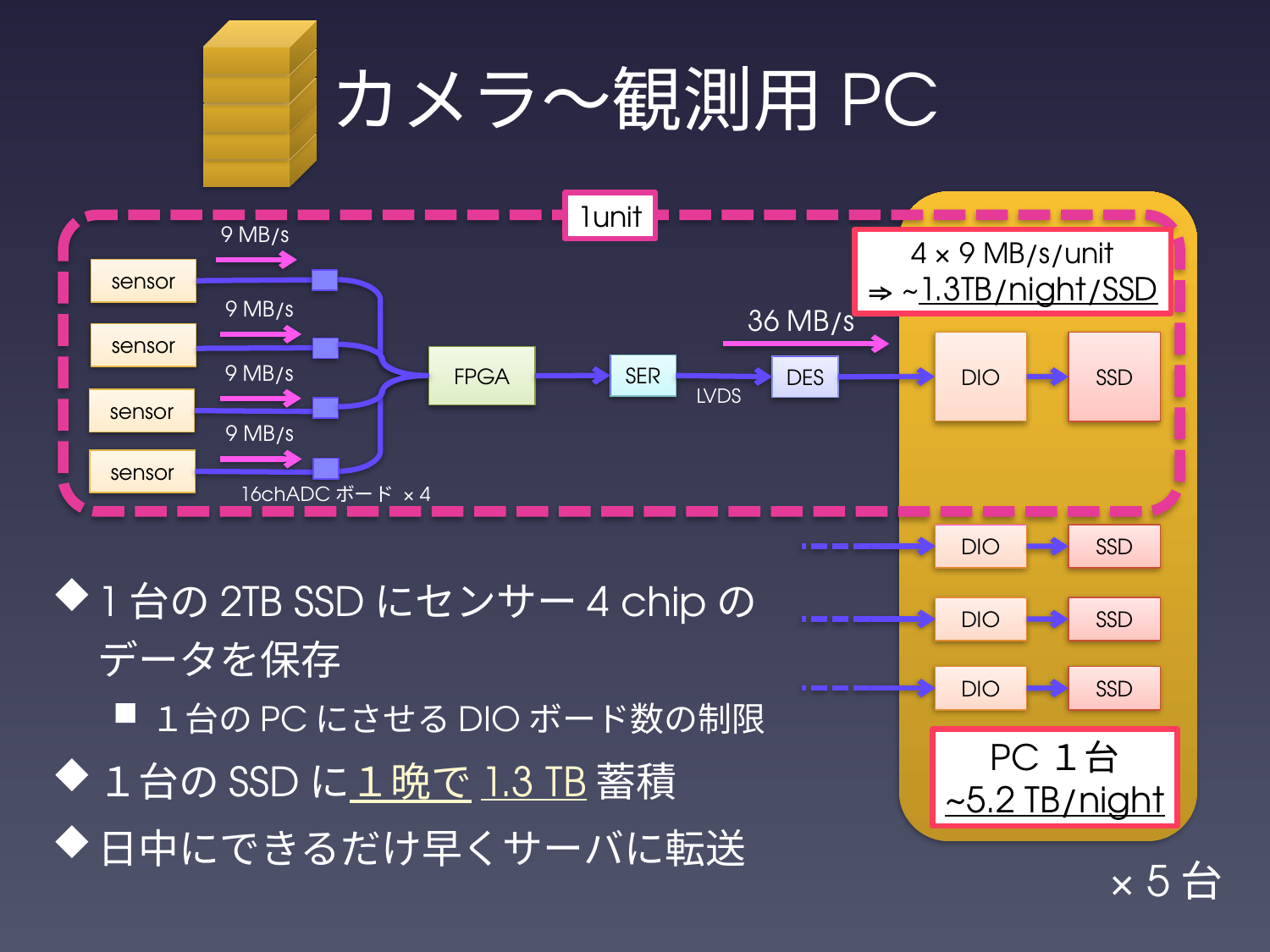

# カメラ〜観測用PC

1unit

sensor

sensor
DIO
FPGA
SER
DES
LVDS
sensor
SSD
9 MB/s
4 × 9 MB/s/unit
⇒ ~1.3TB/night/SSD

9 MB/s
36 MB/s

9 MB/s

16chADCボード × 4
DIO
SSD
DIO
SSD
DIO
SSD
PC１台
~5.2 TB/night
9 MB/s
sensor

1台の2TB SSDにセンサー4 chipのデータを保存
１台のPCにさせるDIOボード数の制限
１台のSSDに１晩で1.3 TB蓄積
日中にできるだけ早くサーバに転送

× 5台